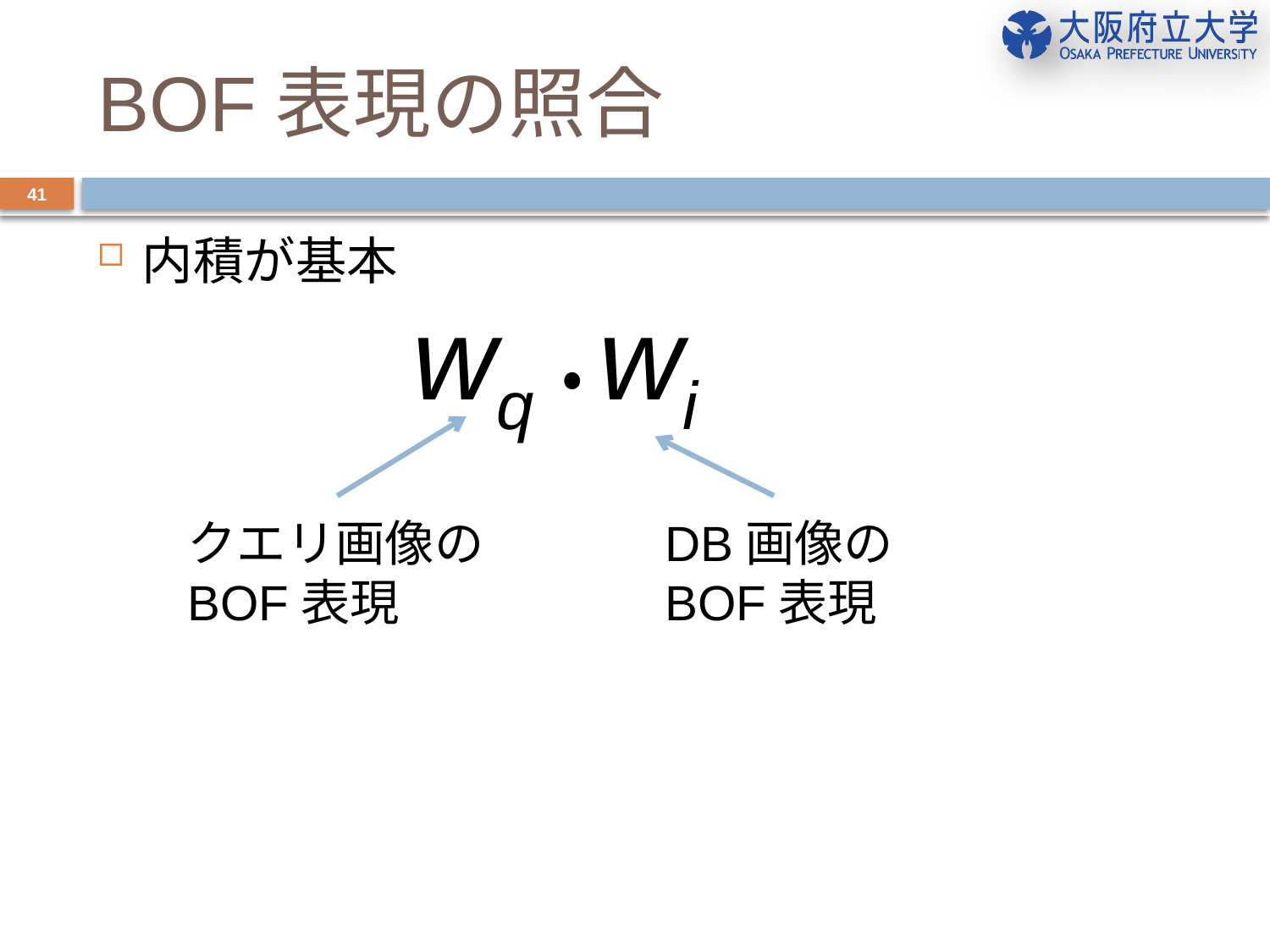

# BOF表現の照合
41
内積が基本
wq・wi
クエリ画像の
BOF表現
DB画像の
BOF表現